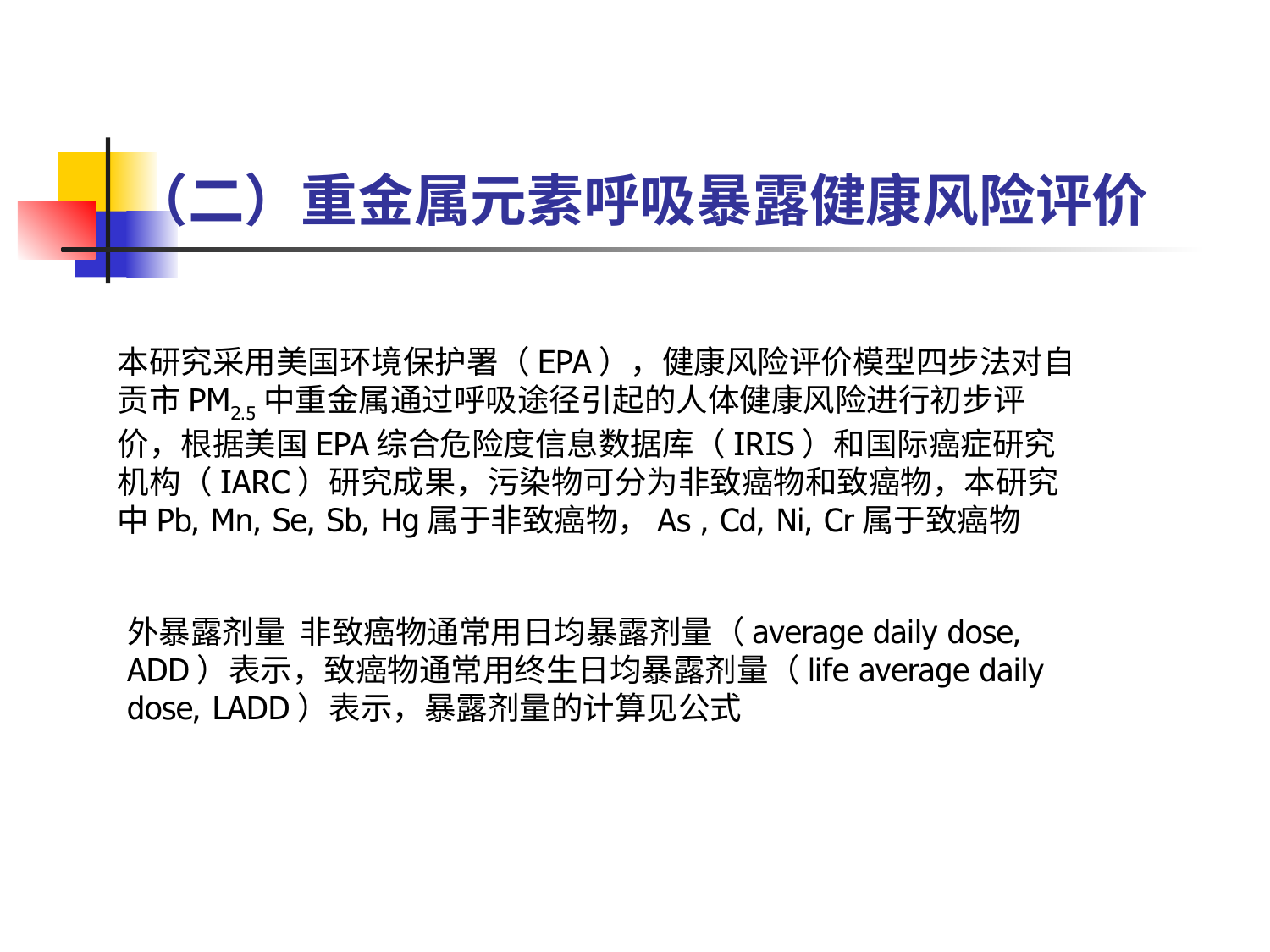

（二）重金属元素呼吸暴露健康风险评价
本研究采用美国环境保护署（EPA），健康风险评价模型四步法对自贡市PM2.5中重金属通过呼吸途径引起的人体健康风险进行初步评价，根据美国EPA综合危险度信息数据库（IRIS）和国际癌症研究机构（IARC）研究成果，污染物可分为非致癌物和致癌物，本研究中Pb, Mn, Se, Sb, Hg属于非致癌物，As , Cd, Ni, Cr属于致癌物
外暴露剂量  非致癌物通常用日均暴露剂量（average daily dose, ADD）表示，致癌物通常用终生日均暴露剂量（life average daily dose, LADD）表示，暴露剂量的计算见公式